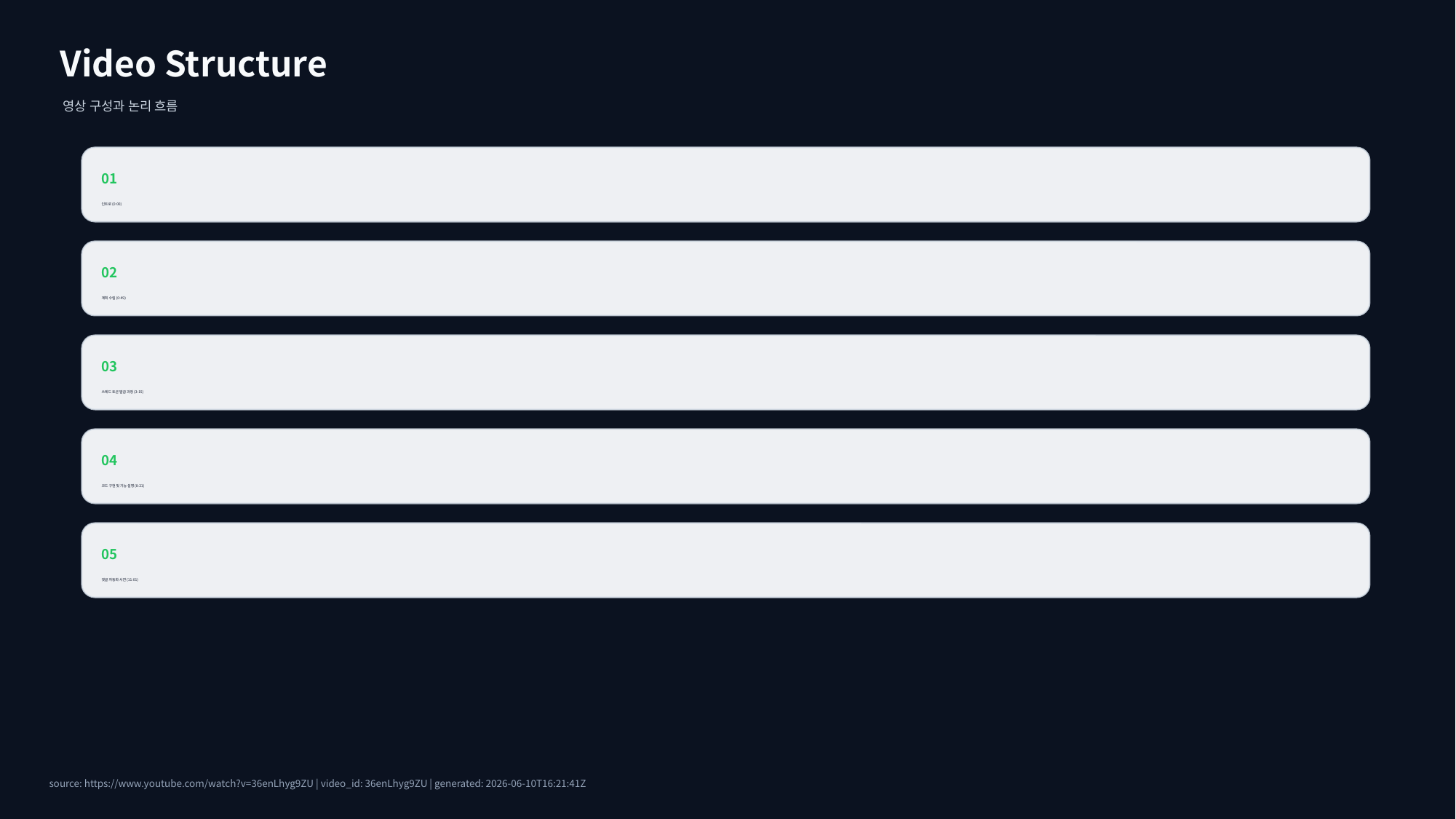

Video Structure
영상 구성과 논리 흐름

01
인트로 (0:00)

02
계획 수립 (0:49)

03
쓰레드 토큰 발급 과정 (3:15)

04
코드 구현 및 기능 설명 (8:21)

05
댓글 자동화 시연 (11:01)
source: https://www.youtube.com/watch?v=36enLhyg9ZU | video_id: 36enLhyg9ZU | generated: 2026-06-10T16:21:41Z